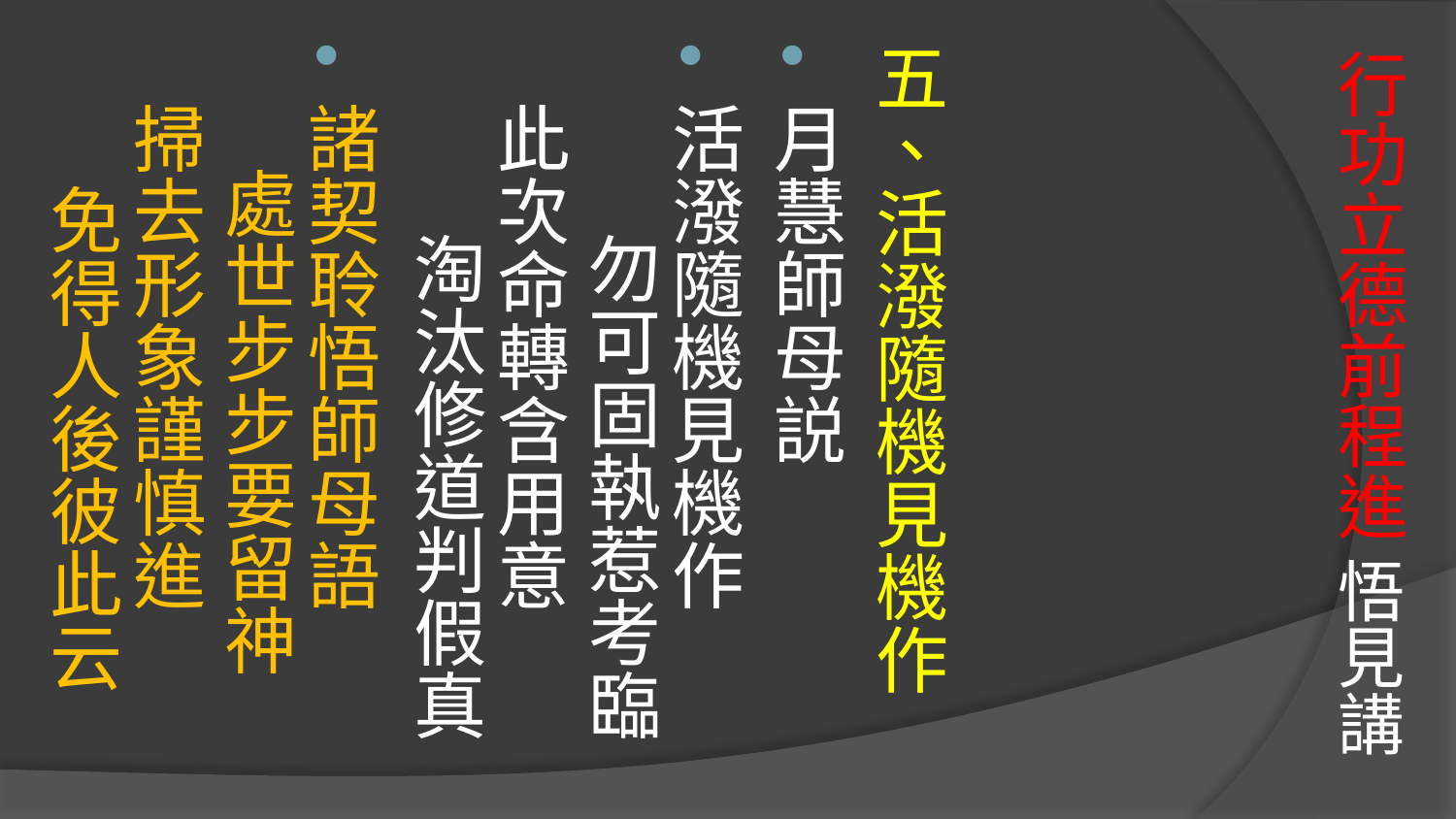

# 行功立德前程進 悟見講
五、活潑隨機見機作
月慧師母説
活潑隨機見機作　               勿可固執惹考臨 
此次命轉含用意　               淘汰修道判假真
諸契聆悟師母語　           處世步步要留神
掃去形象謹慎進　            免得人後彼此云